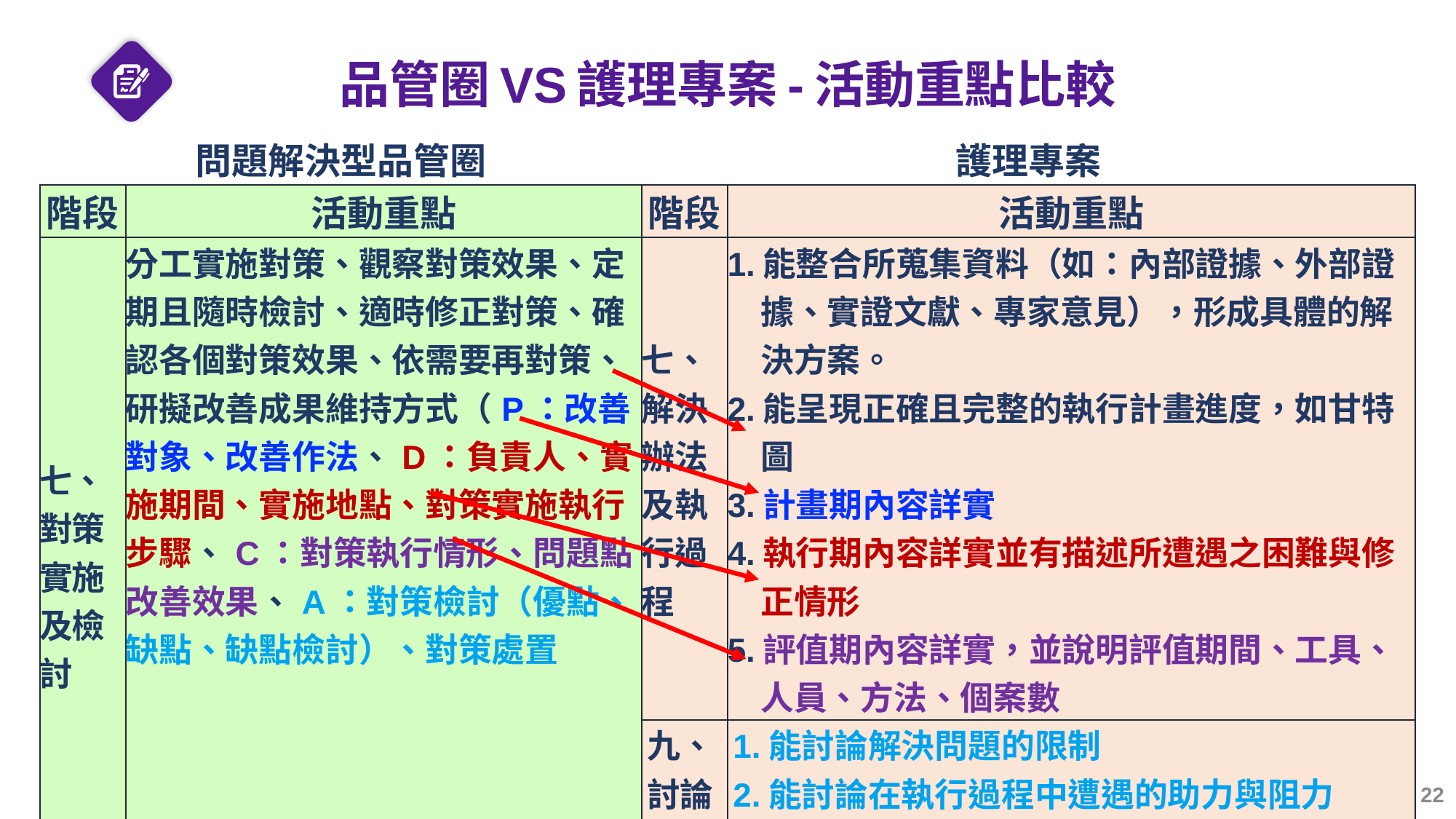

品管圈VS護理專案-活動重點比較
| 問題解決型品管圈 | 問題解決型品管圈 | 護理專案 | 護理專案 |
| --- | --- | --- | --- |
| 階段 | 活動重點 | 階段 | 活動重點 |
| 七、對策實施及檢討 | 分工實施對策、觀察對策效果、定期且隨時檢討、適時修正對策、確認各個對策效果、依需要再對策、研擬改善成果維持方式（P：改善對象、改善作法、D：負責人、實施期間、實施地點、對策實施執行步驟、C：對策執行情形、問題點改善效果、A：對策檢討（優點、缺點、缺點檢討）、對策處置 | 七、解決辦法及執行過程 | 1.能整合所蒐集資料（如：內部證據、外部證據、實證文獻、專家意見），形成具體的解決方案。 2.能呈現正確且完整的執行計畫進度，如甘特圖 3.計畫期內容詳實 4.執行期內容詳實並有描述所遭遇之困難與修正情形 5.評值期內容詳實，並說明評值期間、工具、人員、方法、個案數 |
|  |  | 九、討論與結論 | 1.能討論解決問題的限制 2.能討論在執行過程中遭遇的助力與阻力 3.根據結果對護理業務及日後進一步探討提出建議 |
22